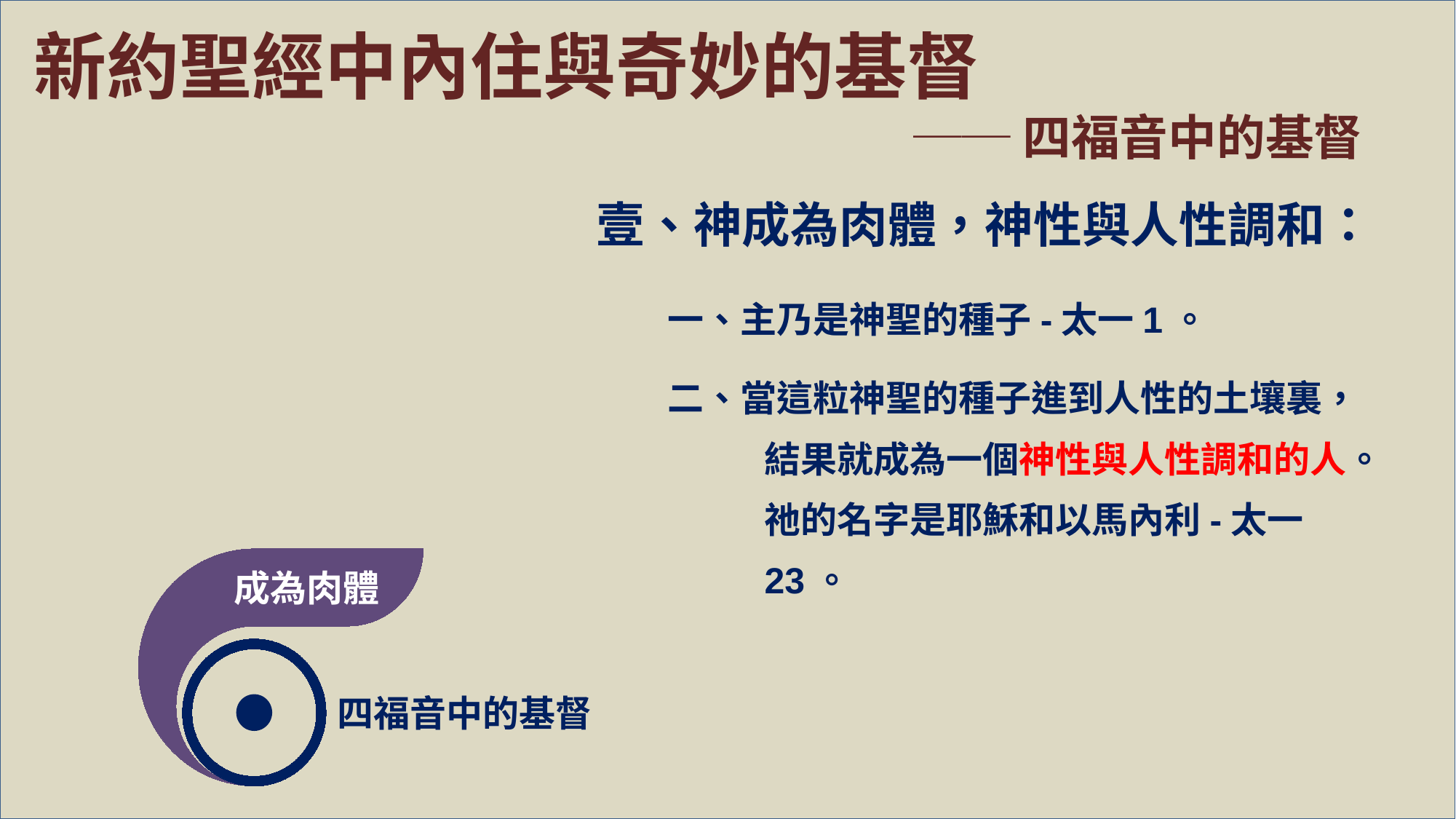

新約聖經中內住與奇妙的基督
      ──四福音中的基督

壹、神成為肉體，神性與人性調和：
一、主乃是神聖的種子-太一1。
二、當這粒神聖的種子進到人性的土壤裏，結果就成為一個神性與人性調和的人。祂的名字是耶穌和以馬內利-太一23。

成為肉體

四福音中的基督